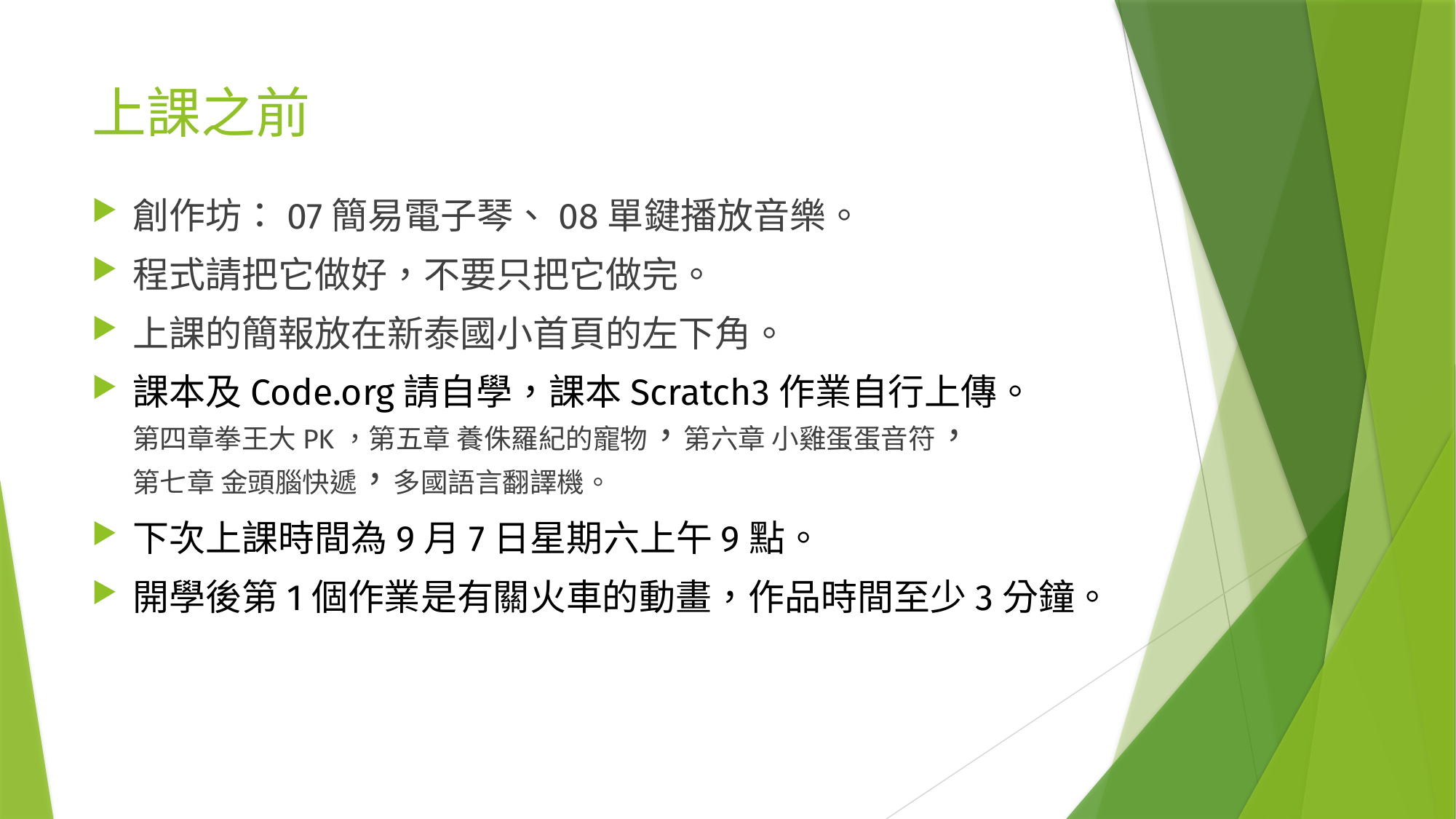

# 上課之前
創作坊：07簡易電子琴、08單鍵播放音樂。
程式請把它做好，不要只把它做完。
上課的簡報放在新泰國小首頁的左下角。
課本及Code.org請自學，課本Scratch3作業自行上傳。
第四章拳王大PK，第五章 養侏羅紀的寵物，第六章 小雞蛋蛋音符，
第七章 金頭腦快遞，多國語言翻譯機。
下次上課時間為9月7日星期六上午9點。
開學後第1個作業是有關火車的動畫，作品時間至少3分鐘。